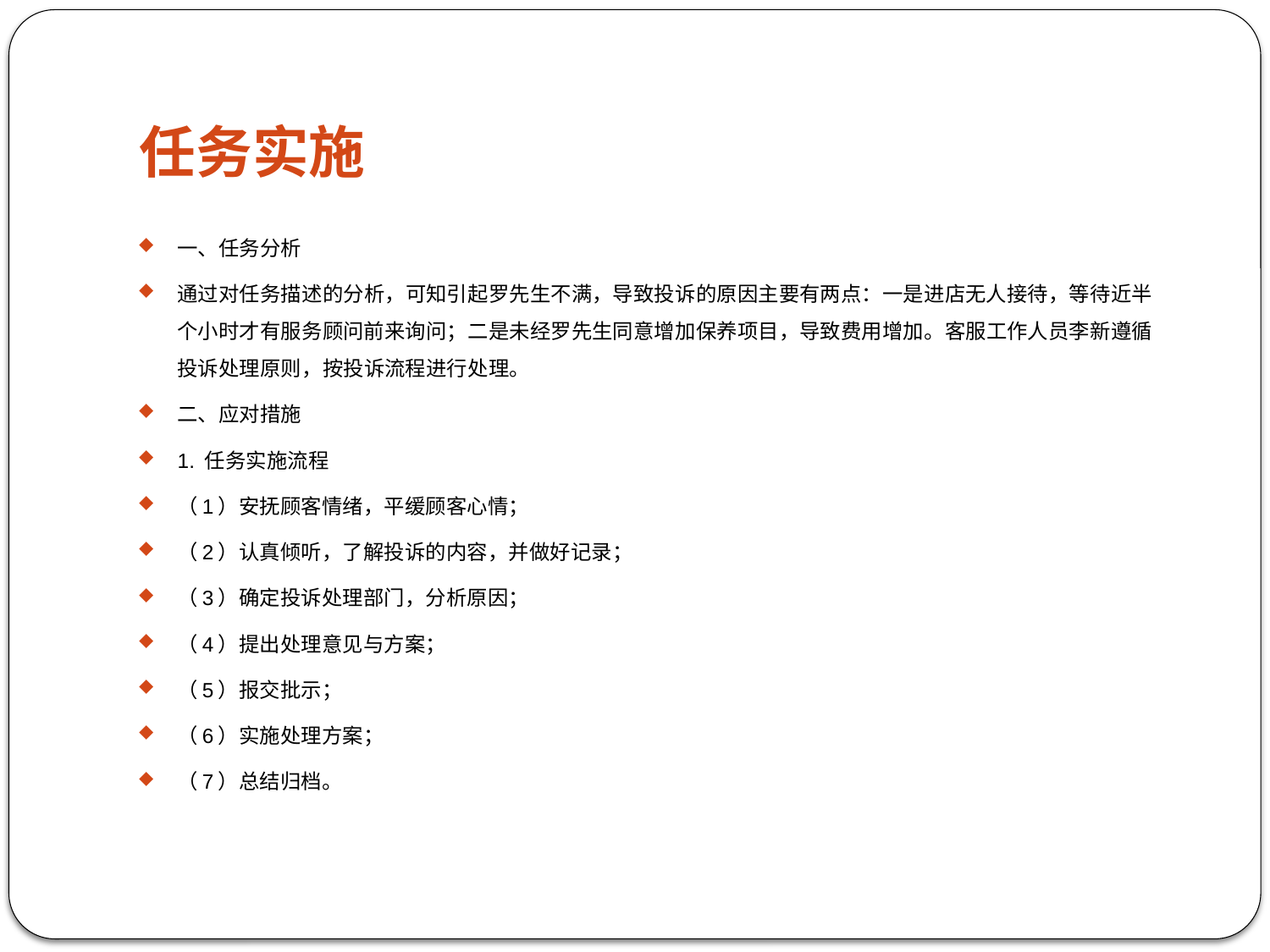

# 任务实施
一、任务分析
通过对任务描述的分析，可知引起罗先生不满，导致投诉的原因主要有两点：一是进店无人接待，等待近半个小时才有服务顾问前来询问；二是未经罗先生同意增加保养项目，导致费用增加。客服工作人员李新遵循投诉处理原则，按投诉流程进行处理。
二、应对措施
1. 任务实施流程
（1）安抚顾客情绪，平缓顾客心情；
（2）认真倾听，了解投诉的内容，并做好记录；
（3）确定投诉处理部门，分析原因；
（4）提出处理意见与方案；
（5）报交批示；
（6）实施处理方案；
（7）总结归档。